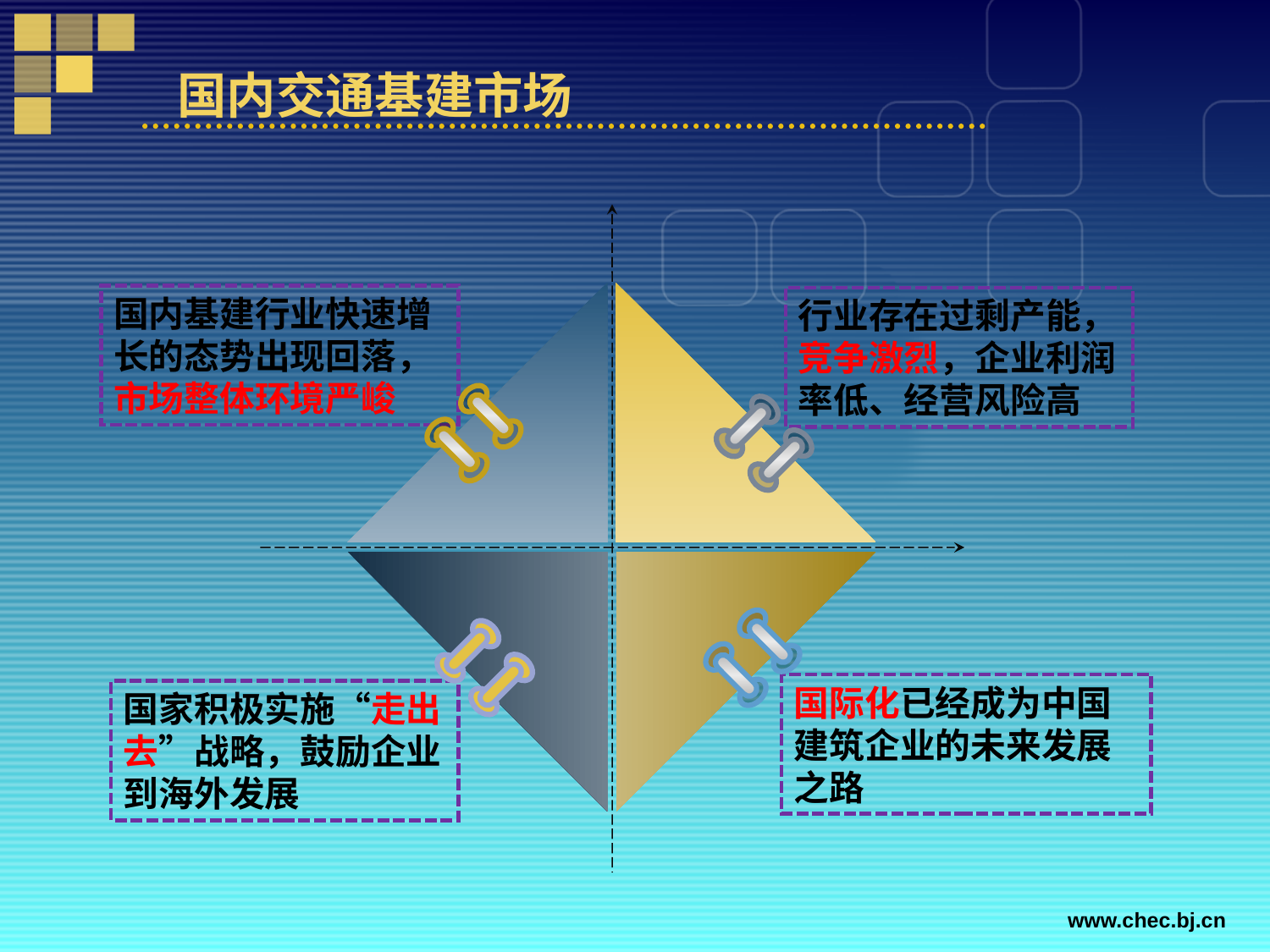

# 国内交通基建市场

国内基建行业快速增长的态势出现回落，市场整体环境严峻
行业存在过剩产能，竞争激烈，企业利润率低、经营风险高

国际化已经成为中国建筑企业的未来发展之路
国家积极实施“走出去”战略，鼓励企业到海外发展
www.chec.bj.cn